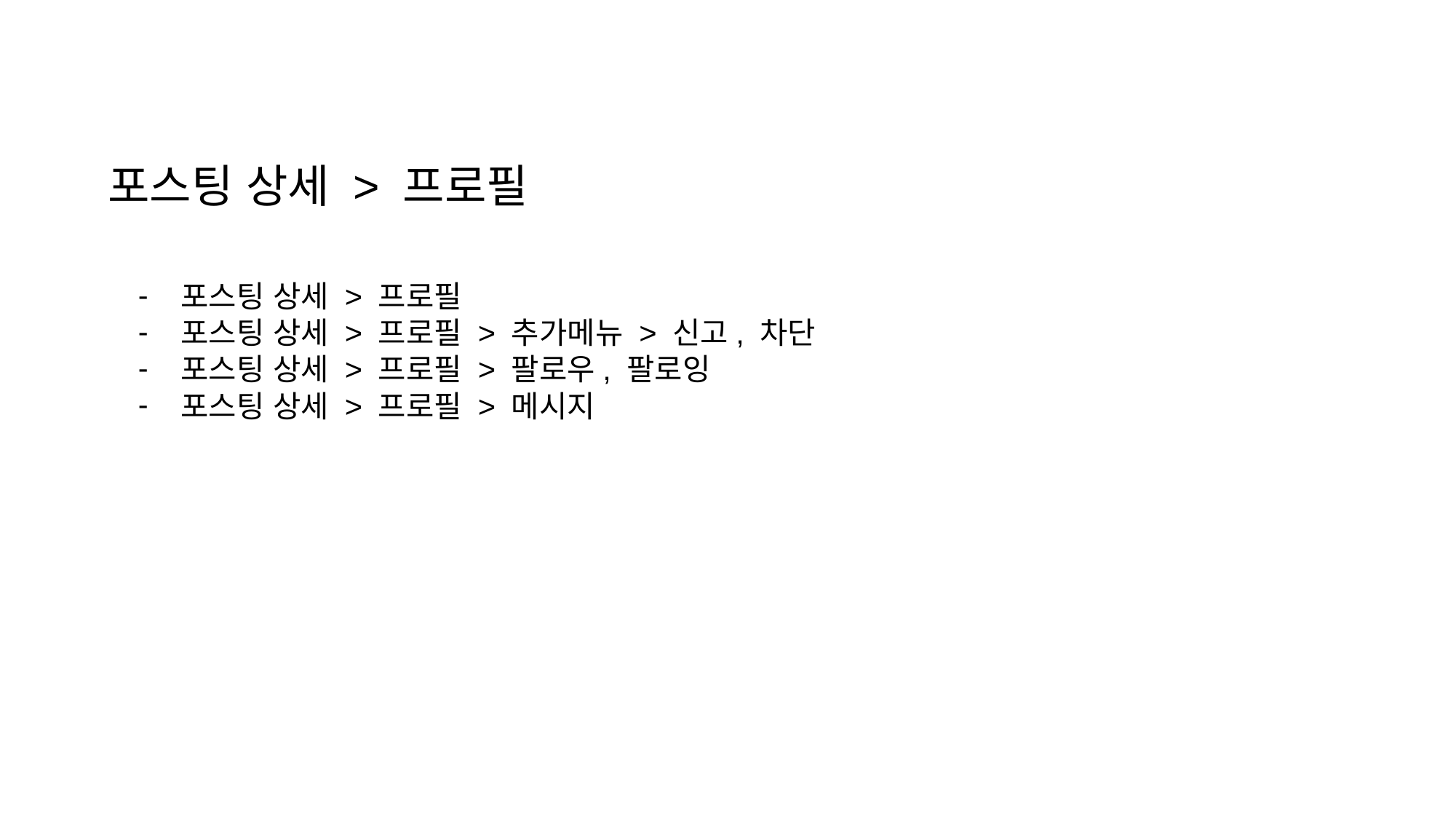

# 포스팅 상세 > 프로필
포스팅 상세 > 프로필
포스팅 상세 > 프로필 > 추가메뉴 > 신고, 차단
포스팅 상세 > 프로필 > 팔로우, 팔로잉
포스팅 상세 > 프로필 > 메시지